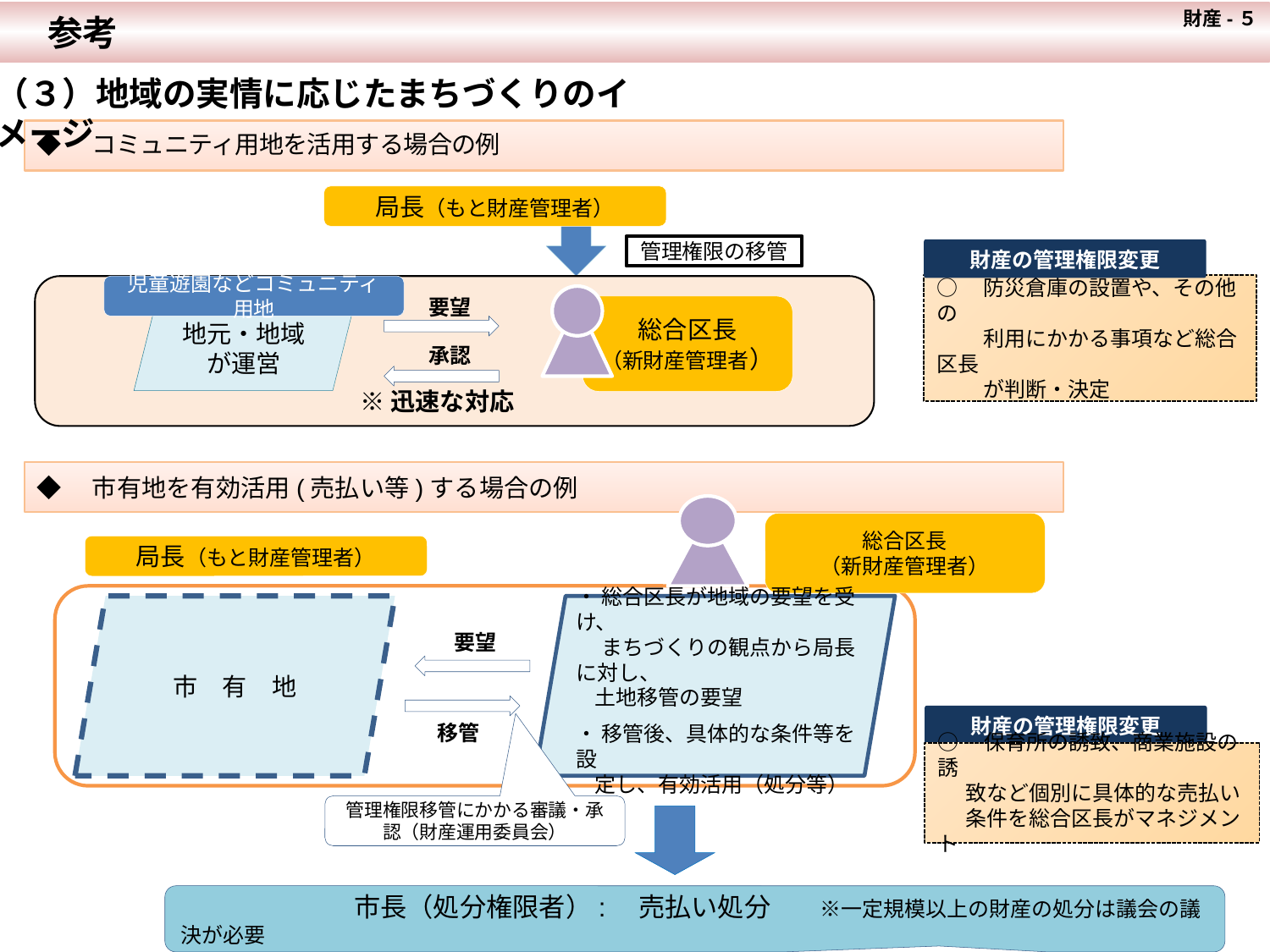

財産-５
　参考
（３）地域の実情に応じたまちづくりのイメージ

◆　コミュニティ用地を活用する場合の例

局長（もと財産管理者）

管理権限の移管
財産の管理権限変更
○　防災倉庫の設置や、その他の
　　 利用にかかる事項など総合区長
　　 が判断・決定

児童遊園などコミュニティ用地
要望

総合区長
（新財産管理者）

地元・地域
が運営

承認

※迅速な対応
◆　市有地を有効活用(売払い等)する場合の例

総合区長
（新財産管理者）

局長（もと財産管理者）

・ 総合区長が地域の要望を受け、
　 まちづくりの観点から局長に対し、
   土地移管の要望

・ 移管後、具体的な条件等を設
   定し、有効活用（処分等）

市　有　地

要望

財産の管理権限変更
移管
○　保育所の誘致、商業施設の誘
     致など個別に具体的な売払い
     条件を総合区長がマネジメント
管理権限移管にかかる審議・承認（財産運用委員会）

　　　　　　　市長（処分権限者）:　売払い処分　　※一定規模以上の財産の処分は議会の議決が必要